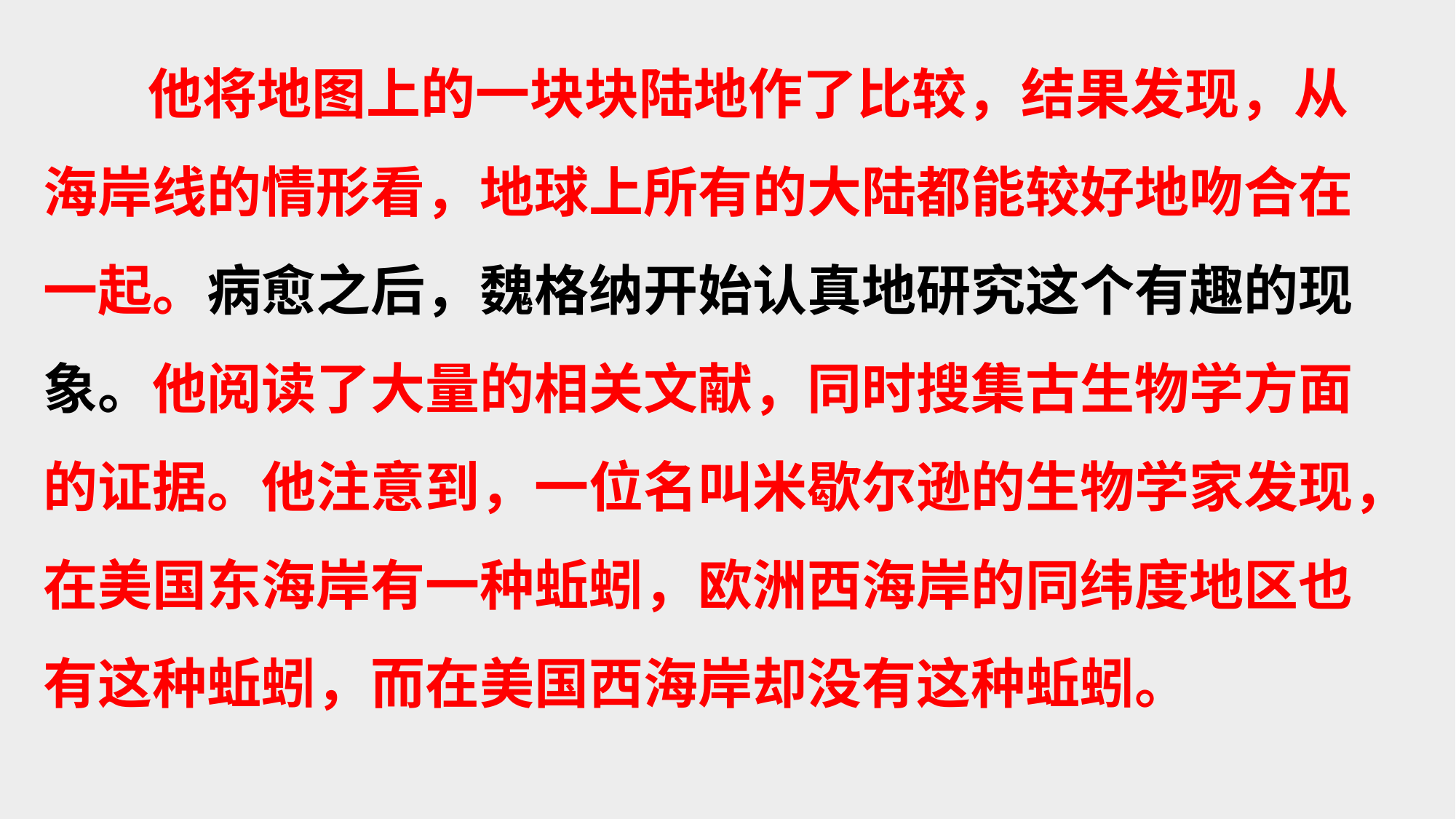

他将地图上的一块块陆地作了比较，结果发现，从海岸线的情形看，地球上所有的大陆都能较好地吻合在一起。病愈之后，魏格纳开始认真地研究这个有趣的现象。他阅读了大量的相关文献，同时搜集古生物学方面的证据。他注意到，一位名叫米歇尔逊的生物学家发现，在美国东海岸有一种蚯蚓，欧洲西海岸的同纬度地区也有这种蚯蚓，而在美国西海岸却没有这种蚯蚓。